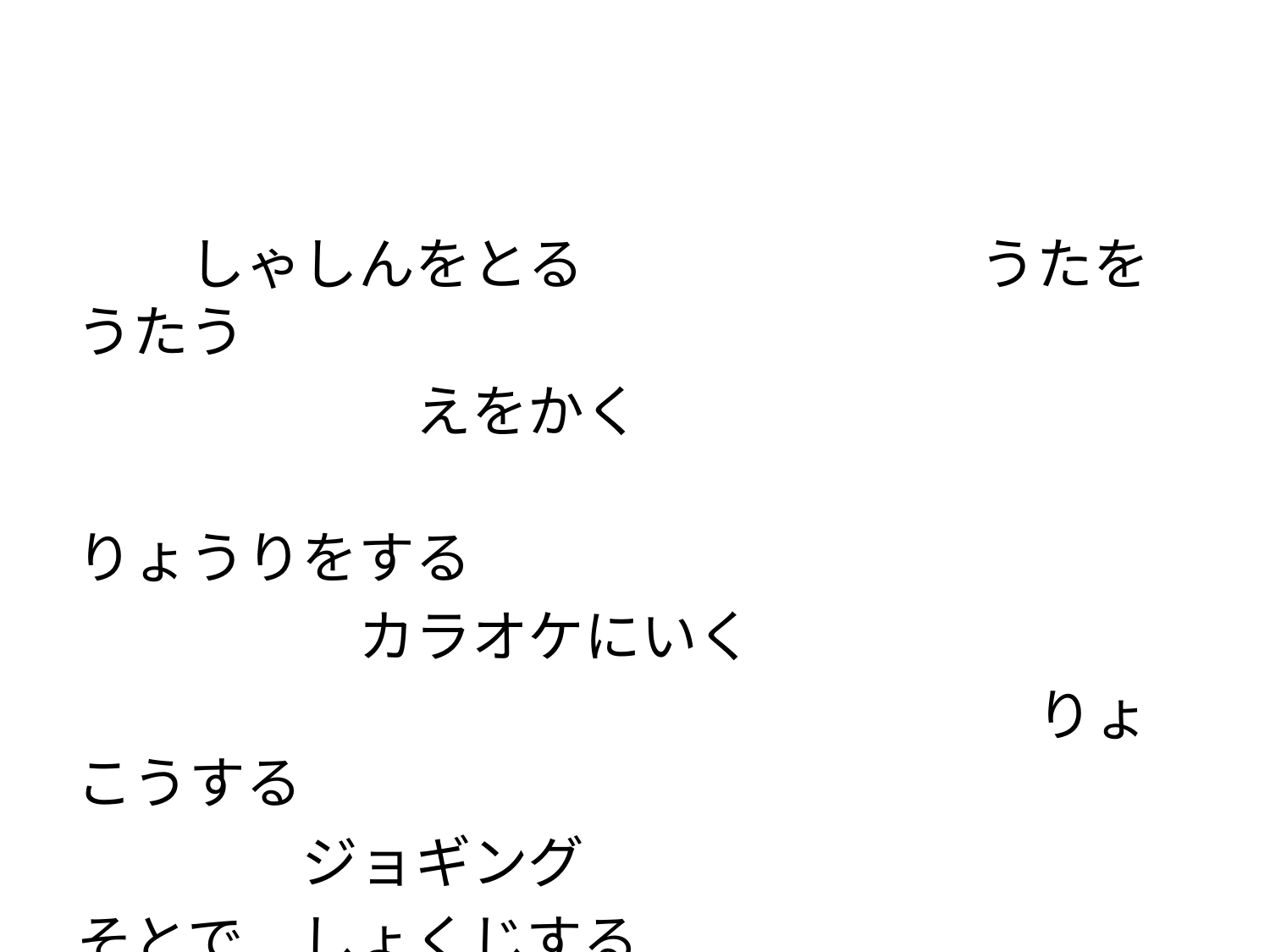

#
　　しゃしんをとる　　　　　　　うたをうたう
　　　　　　えをかく
　　　　　　　　　　　　　　　　　　りょうりをする
　　　　　カラオケにいく
　　　　　　　　　　　　　　　　　りょこうする
　　　　ジョギング
そとで　しょくじする